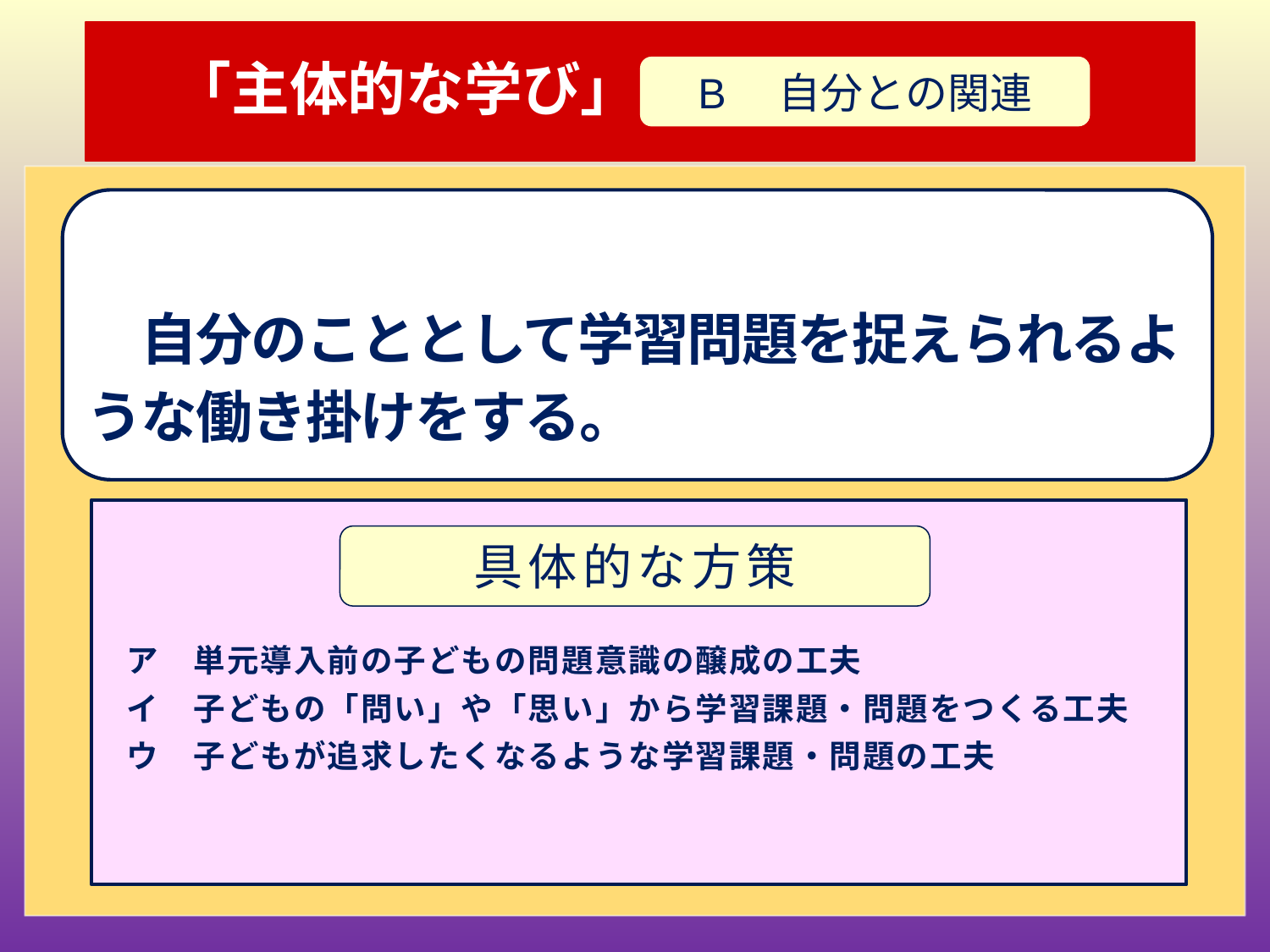

# 「主体的な学び」
B　自分との関連

授業改善の視点
　自分のこととして学習問題を捉えられるような働き掛けをする。

ア　単元導入前の子どもの問題意識の醸成の工夫
イ　子どもの「問い」や「思い」から学習課題・問題をつくる工夫
ウ　子どもが追求したくなるような学習課題・問題の工夫

具体的な方策